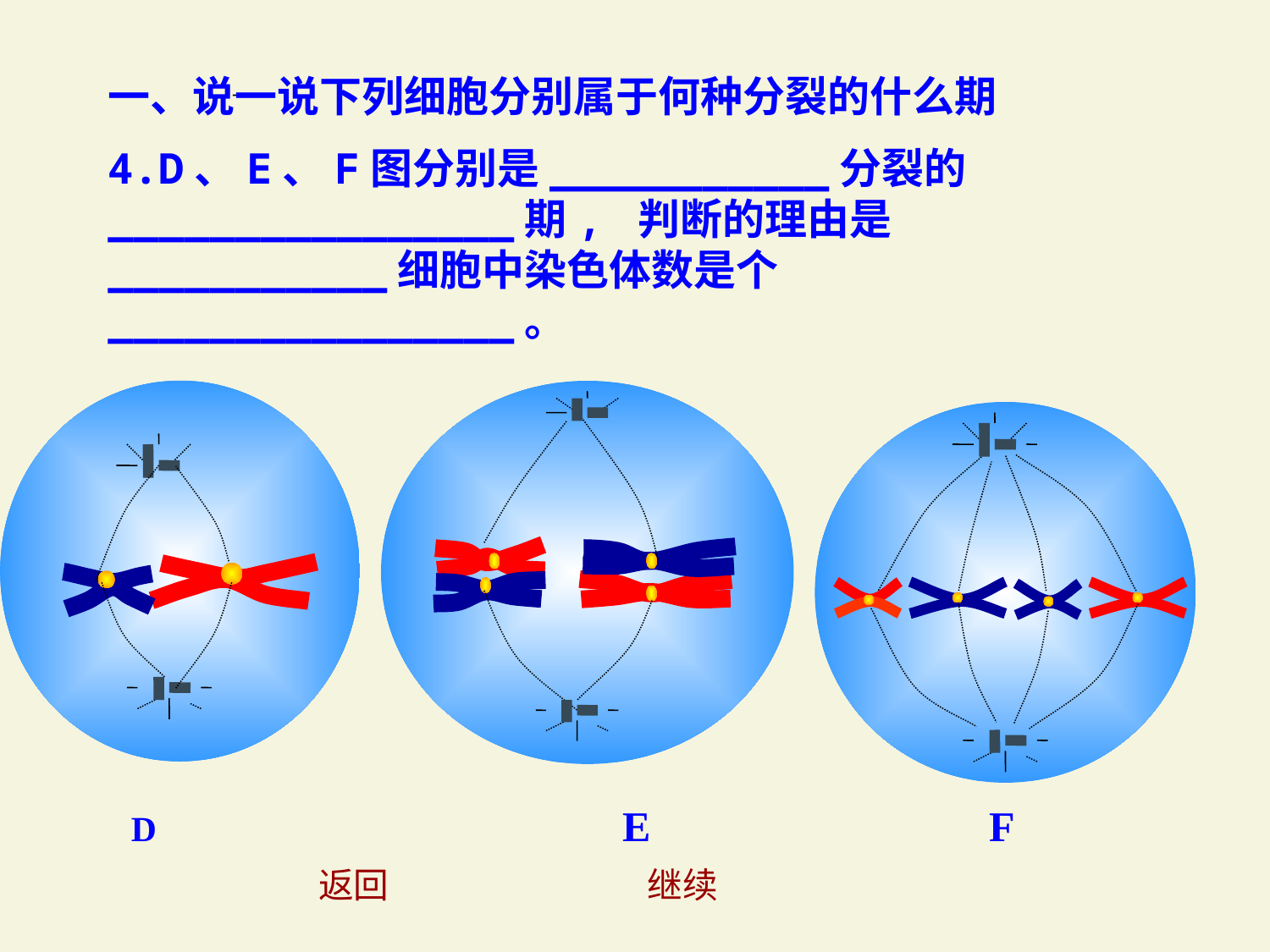

一、说一说下列细胞分别属于何种分裂的什么期
4.D、E、F图分别是___________分裂的________________期, 判断的理由是___________细胞中染色体数是个________________。

     D                                            E                                F
返回
继续